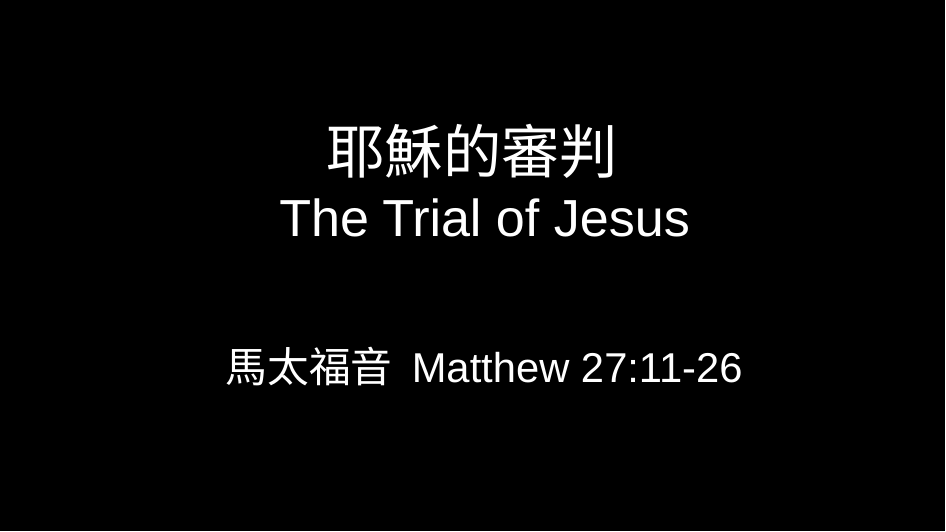

# 耶穌的審判 The Trial of Jesus
馬太福音 Matthew 27:11-26